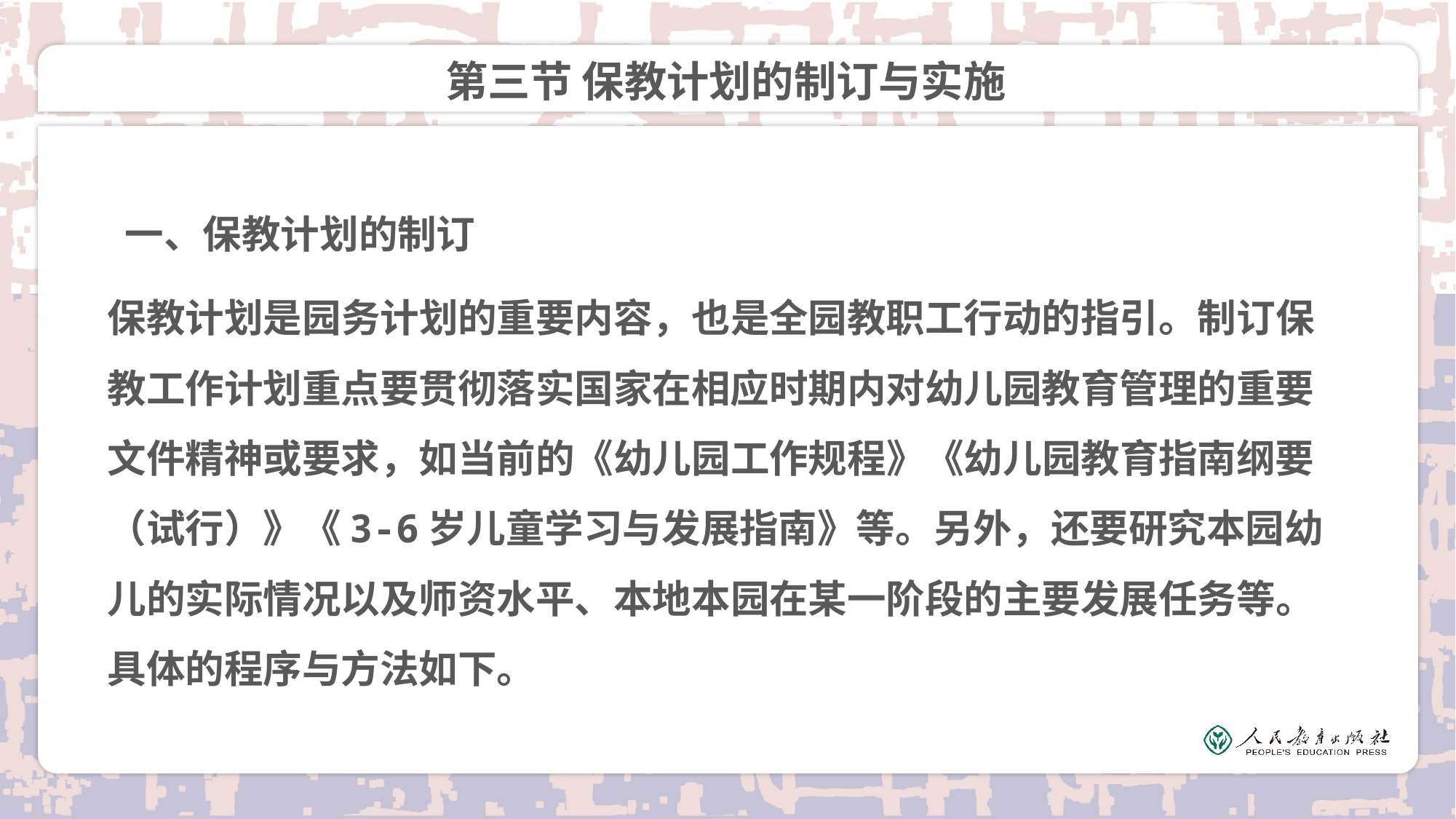

# 第三节 保教计划的制订与实施
 一、保教计划的制订
保教计划是园务计划的重要内容，也是全园教职工行动的指引。制订保教工作计划重点要贯彻落实国家在相应时期内对幼儿园教育管理的重要文件精神或要求，如当前的《幼儿园工作规程》《幼儿园教育指南纲要（试行）》《3-6岁儿童学习与发展指南》等。另外，还要研究本园幼儿的实际情况以及师资水平、本地本园在某一阶段的主要发展任务等。具体的程序与方法如下。